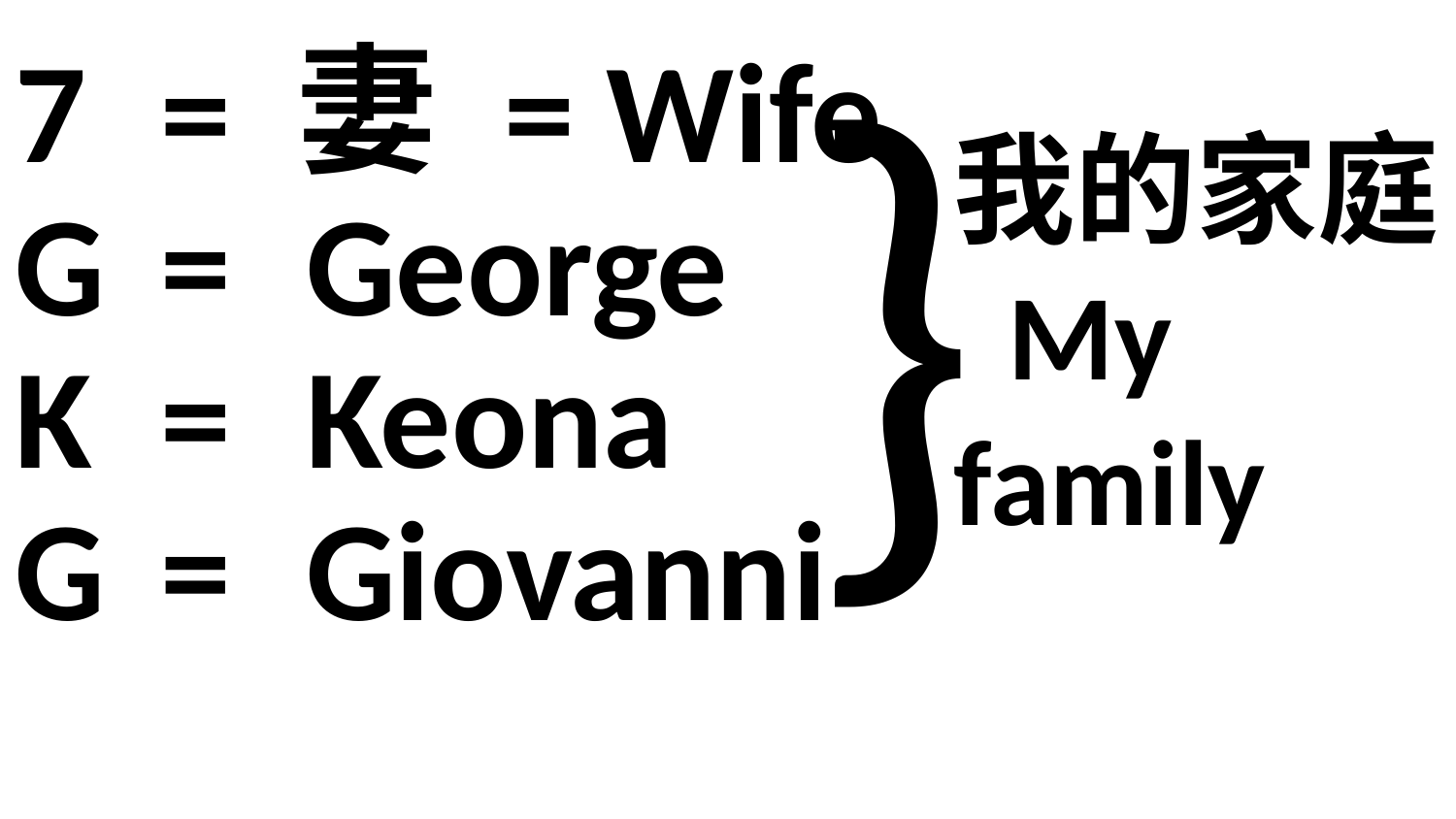

}
7	= 妻 = Wife
G	=	George
K	= 	Keona
G	=	Giovanni

我的家庭
  My family